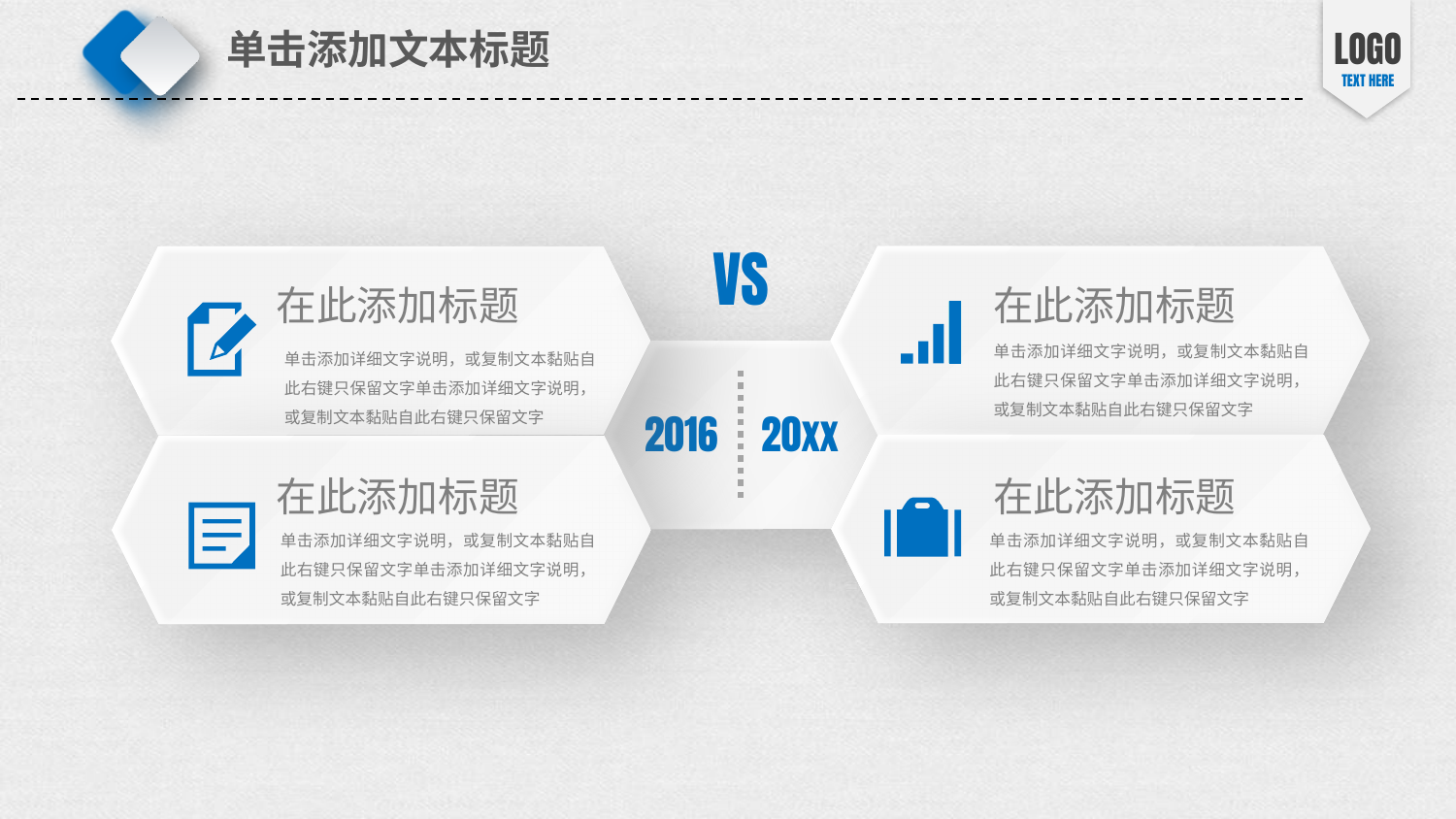

单击添加文本标题
VS

在此添加标题

单击添加详细文字说明，或复制文本黏贴自此右键只保留文字单击添加详细文字说明，或复制文本黏贴自此右键只保留文字

在此添加标题

单击添加详细文字说明，或复制文本黏贴自此右键只保留文字单击添加详细文字说明，或复制文本黏贴自此右键只保留文字

2016
20xx

在此添加标题

单击添加详细文字说明，或复制文本黏贴自此右键只保留文字单击添加详细文字说明，或复制文本黏贴自此右键只保留文字

在此添加标题

单击添加详细文字说明，或复制文本黏贴自此右键只保留文字单击添加详细文字说明，或复制文本黏贴自此右键只保留文字